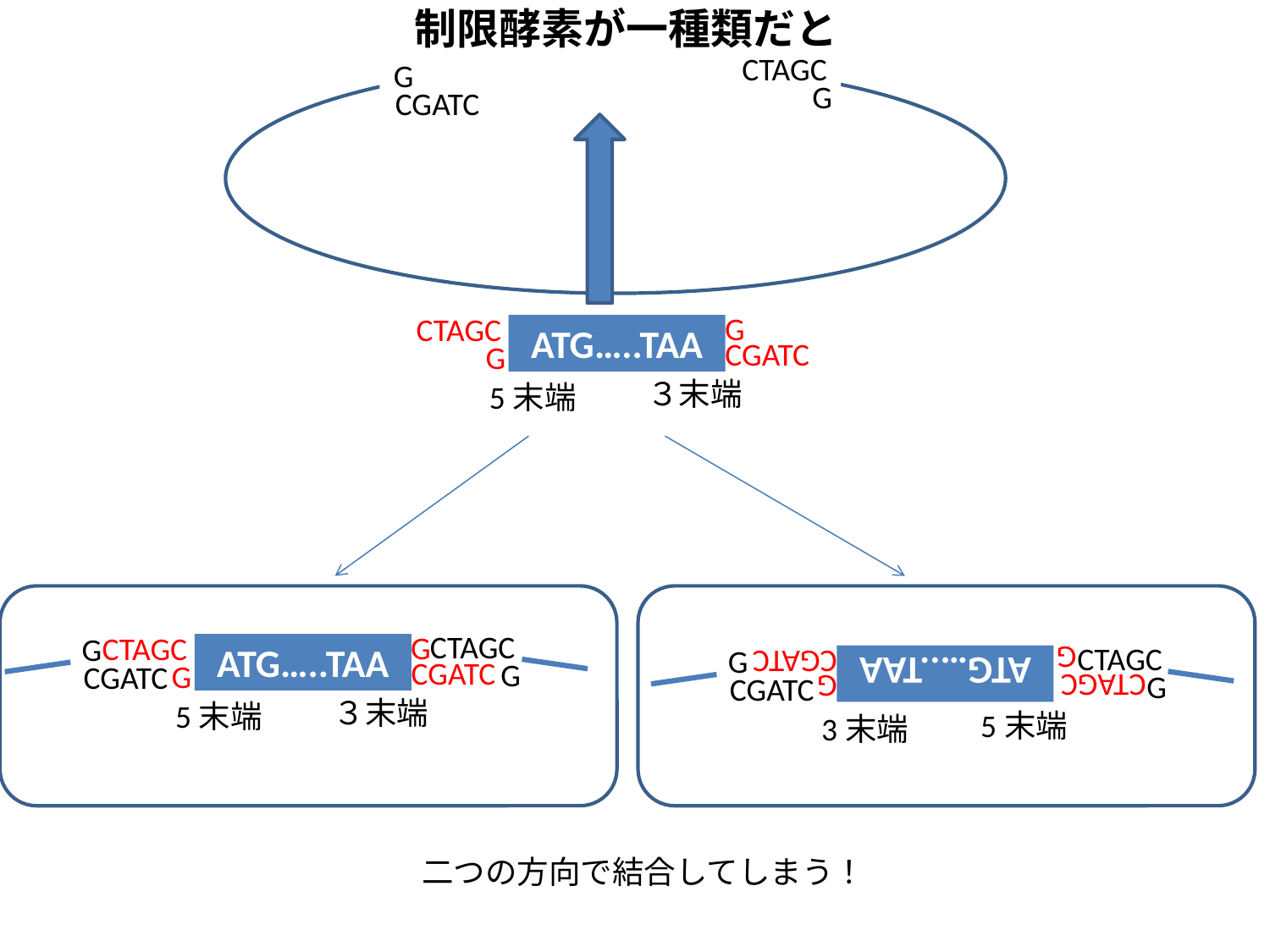

制限酵素が一種類だと
CTAGC
G

G
CGATC

G
CTAGC
ATG…..TAA
CGATC
    G
３末端
5末端

CTAGC
G
CTAGC
ATG…..TAA
CGATC
    G
G
CTAGC
G
CTAGC
ATG…..TAA
CGATC
    G
G
G
CGATC
G
CGATC
３末端
5末端
5末端
3末端
二つの方向で結合してしまう！